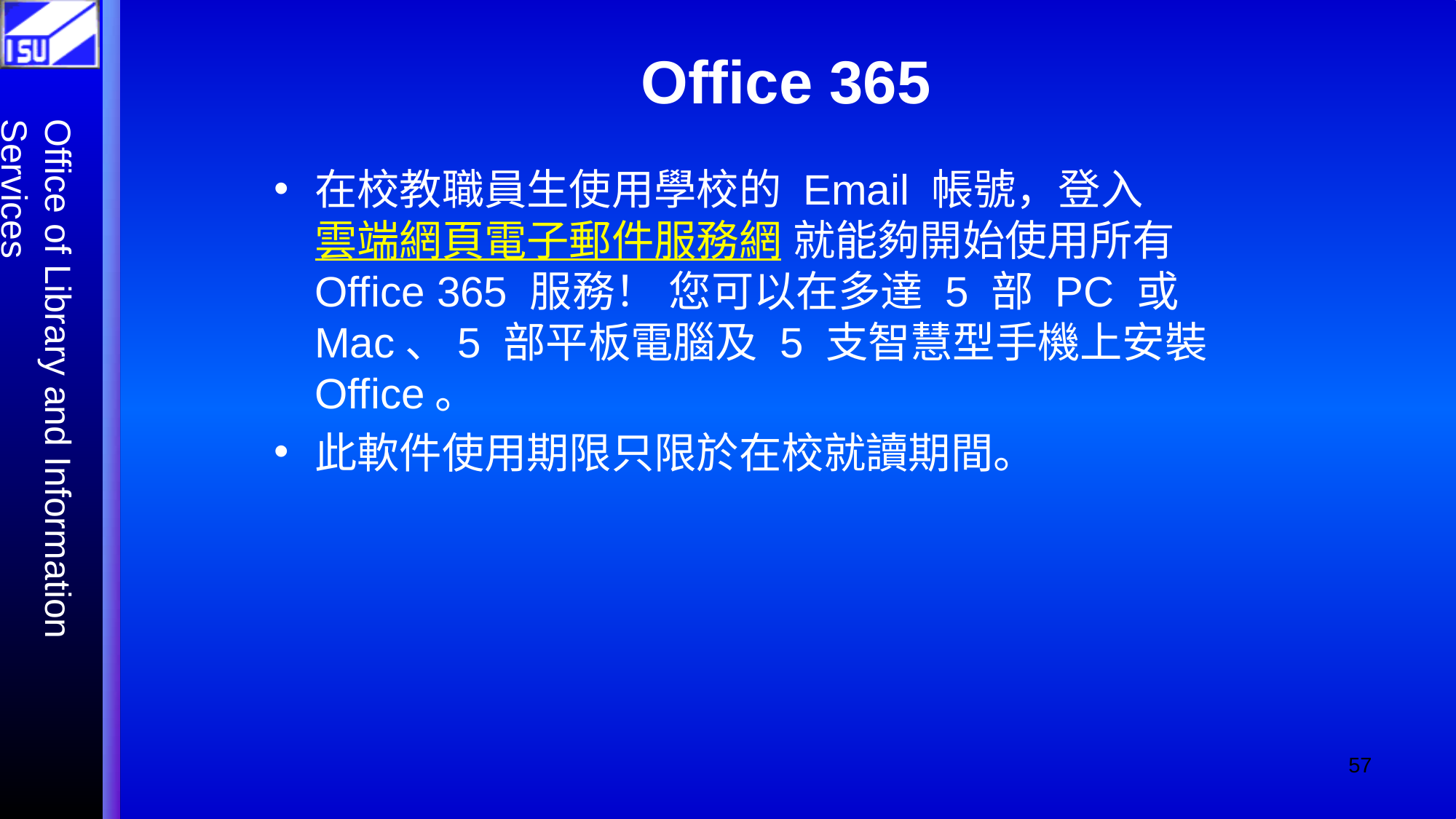

# Office 365
在校教職員生使用學校的 Email 帳號，登入雲端網頁電子郵件服務網 就能夠開始使用所有 Office 365 服務！ 您可以在多達 5 部 PC 或 Mac、5 部平板電腦及 5 支智慧型手機上安裝 Office。
此軟件使用期限只限於在校就讀期間。

57